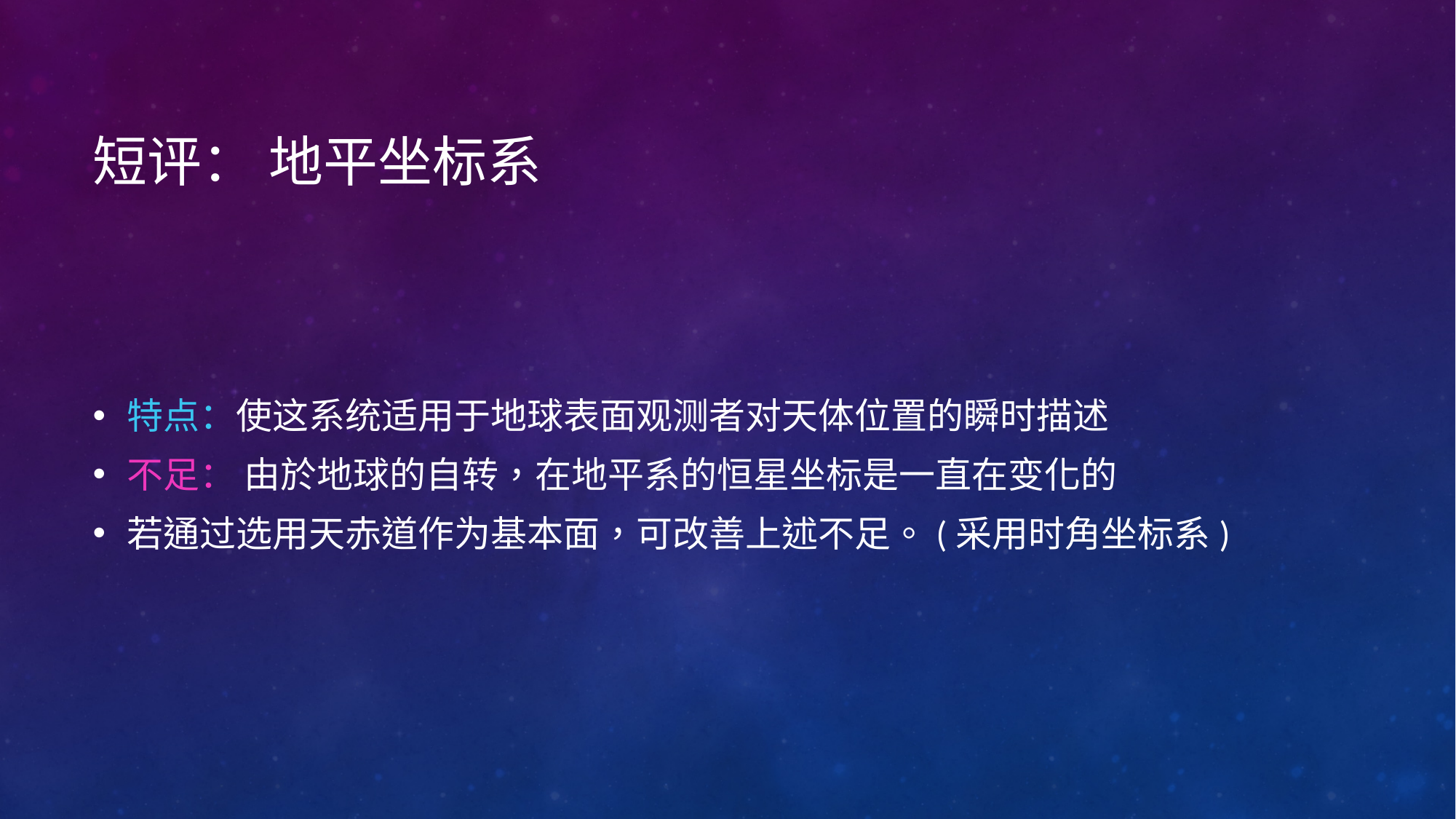

# 短评： 地平坐标系
特点：使这系统适用于地球表面观测者对天体位置的瞬时描述
不足： 由於地球的自转，在地平系的恒星坐标是一直在变化的
若通过选用天赤道作为基本面，可改善上述不足。(采用时角坐标系)